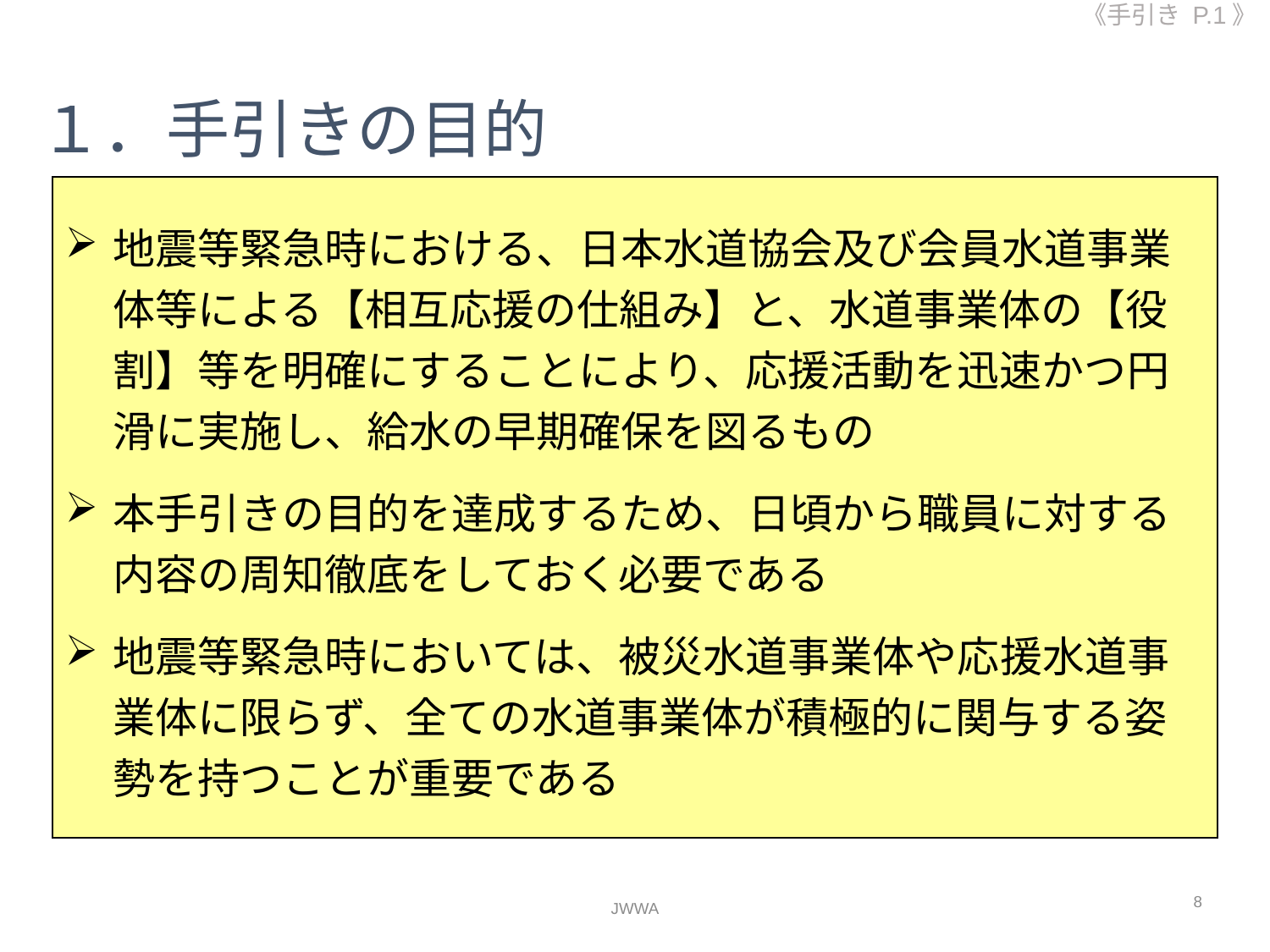

# 《手引き P.1》
１．手引きの目的
地震等緊急時における、日本水道協会及び会員水道事業体等による【相互応援の仕組み】と、水道事業体の【役割】等を明確にすることにより、応援活動を迅速かつ円滑に実施し、給水の早期確保を図るもの
本手引きの目的を達成するため、日頃から職員に対する内容の周知徹底をしておく必要である
地震等緊急時においては、被災水道事業体や応援水道事業体に限らず、全ての水道事業体が積極的に関与する姿勢を持つことが重要である
8
JWWA